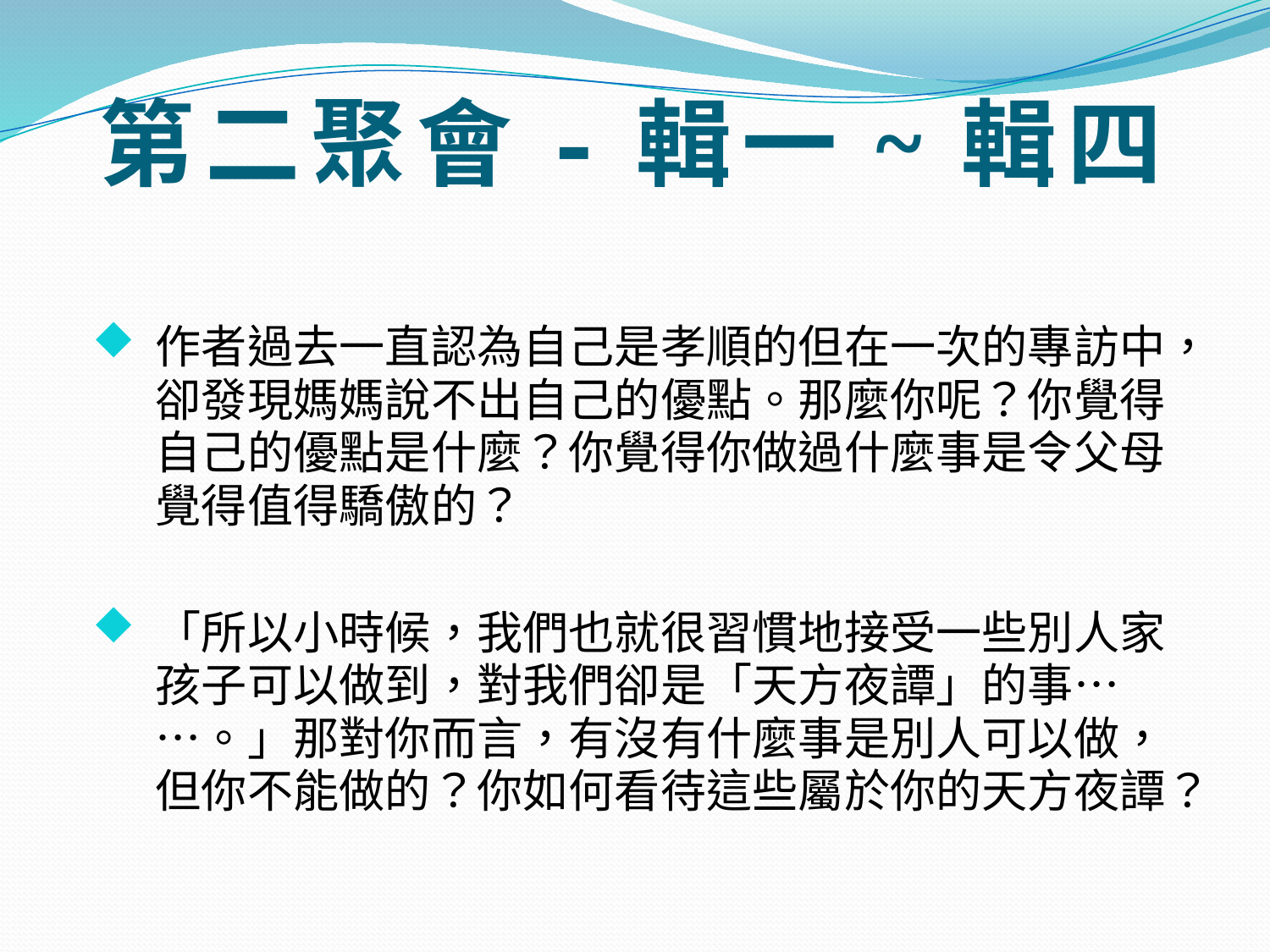

# 第二聚會-輯一~輯四

作者過去一直認為自己是孝順的但在一次的專訪中，卻發現媽媽說不出自己的優點。那麼你呢？你覺得自己的優點是什麼？你覺得你做過什麼事是令父母覺得值得驕傲的？

「所以小時候，我們也就很習慣地接受一些別人家孩子可以做到，對我們卻是「天方夜譚」的事……。」那對你而言，有沒有什麼事是別人可以做，但你不能做的？你如何看待這些屬於你的天方夜譚？